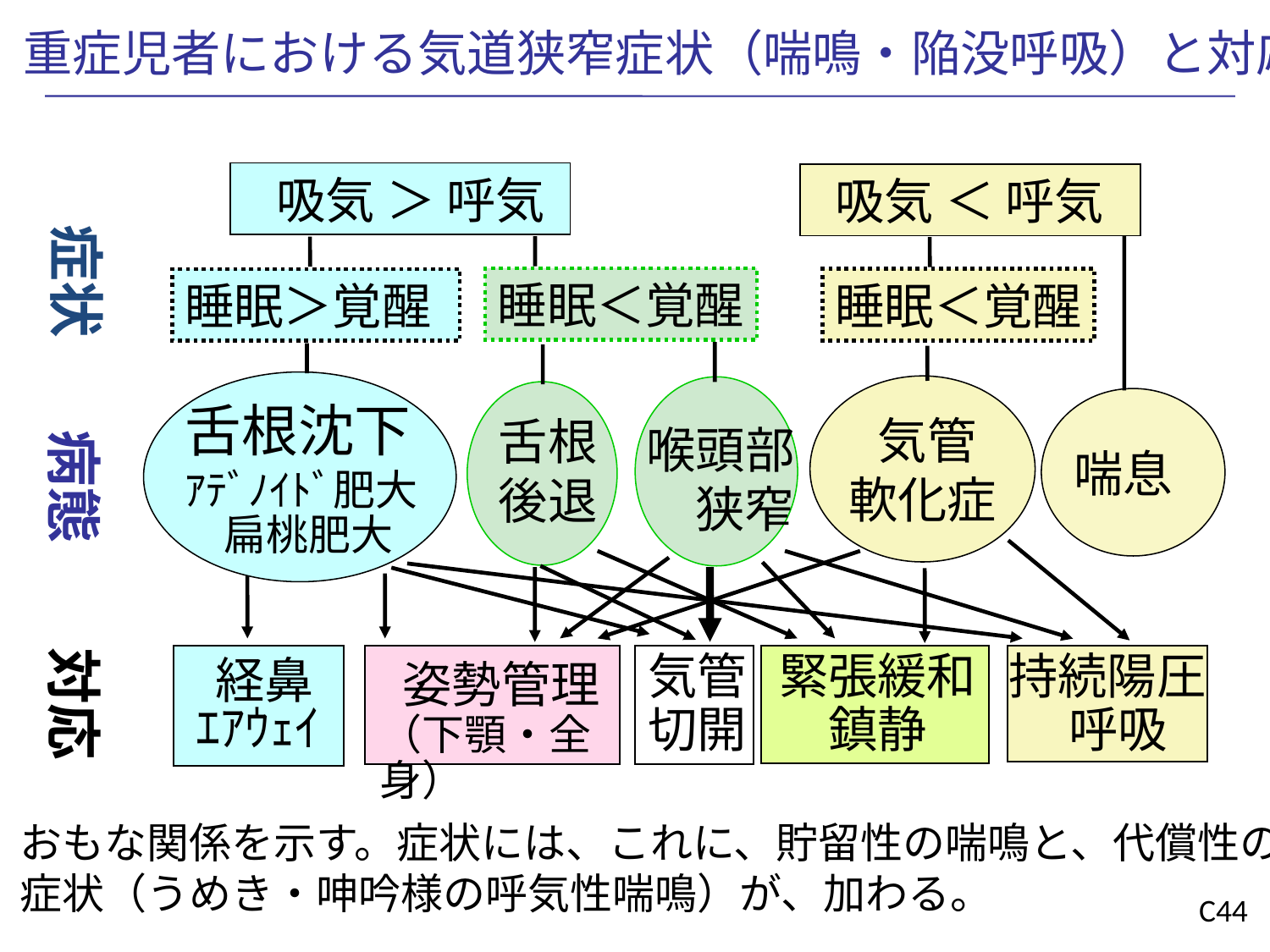

重症児者における気道狭窄症状（喘鳴・陥没呼吸）と対応

  吸気 ＞ 呼気
 吸気 ＜ 呼気
症状

睡眠＜覚醒
睡眠＜覚醒
睡眠＞覚醒

舌根沈下
ｱﾃﾞﾉｲﾄﾞ肥大
   扁桃肥大
  気管
軟化症
舌根
後退
喉頭部
　狭窄
病態
喘息

対応

気管
切開
緊張緩和
　鎮静
持続陽圧
　 呼吸

 姿勢管理
（下顎・全身）
 経鼻
ｴｱｳｪｲ
おもな関係を示す。症状には、これに、貯留性の喘鳴と、代償性の
症状（うめき・呻吟様の呼気性喘鳴）が、加わる。
C44